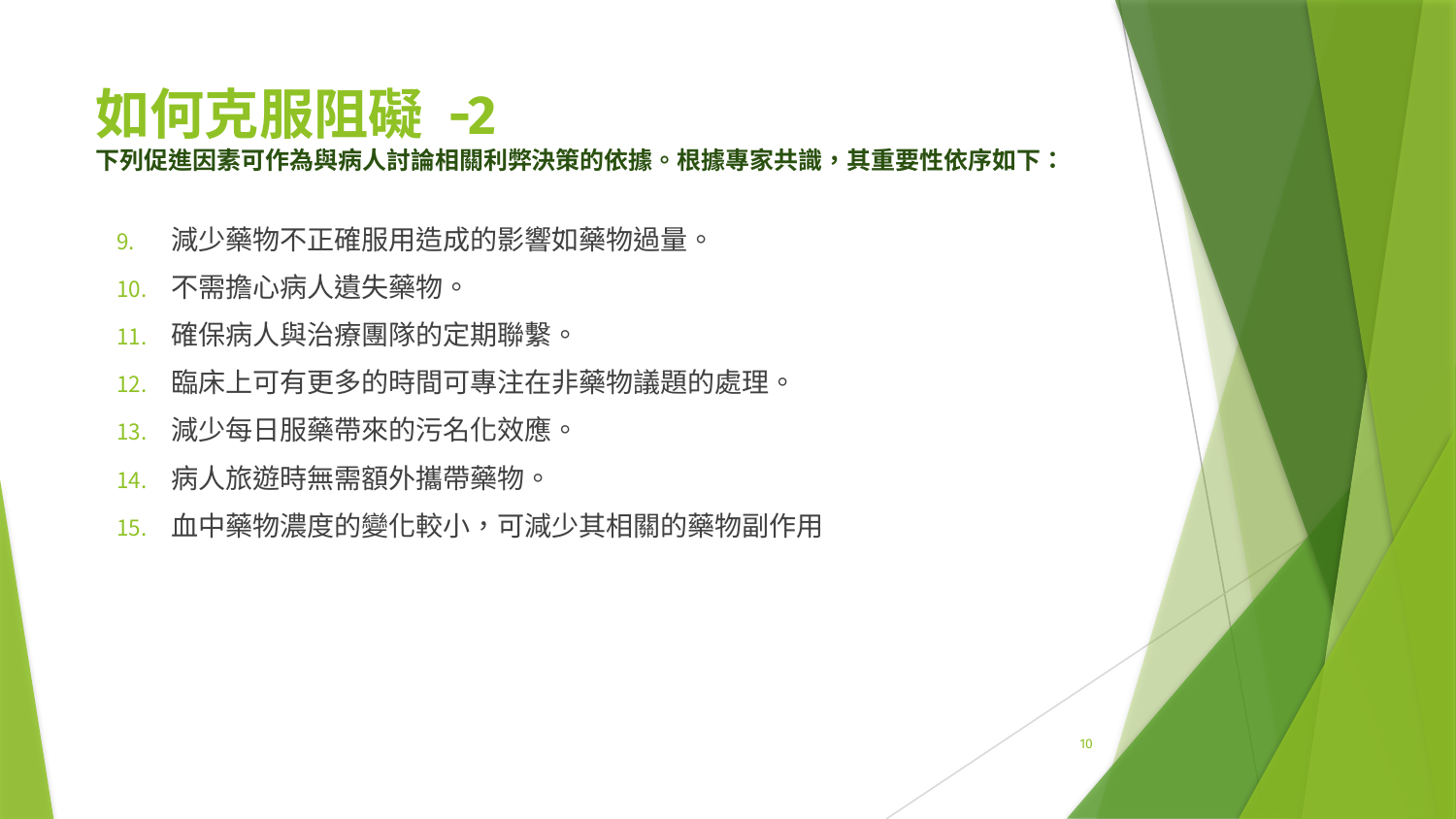

# 如何克服阻礙 -2 下列促進因素可作為與病人討論相關利弊決策的依據。根據專家共識，其重要性依序如下：
減少藥物不正確服用造成的影響如藥物過量。
不需擔心病人遺失藥物。
確保病人與治療團隊的定期聯繫。
臨床上可有更多的時間可專注在非藥物議題的處理。
減少每日服藥帶來的污名化效應。
病人旅遊時無需額外攜帶藥物。
血中藥物濃度的變化較小，可減少其相關的藥物副作用
10